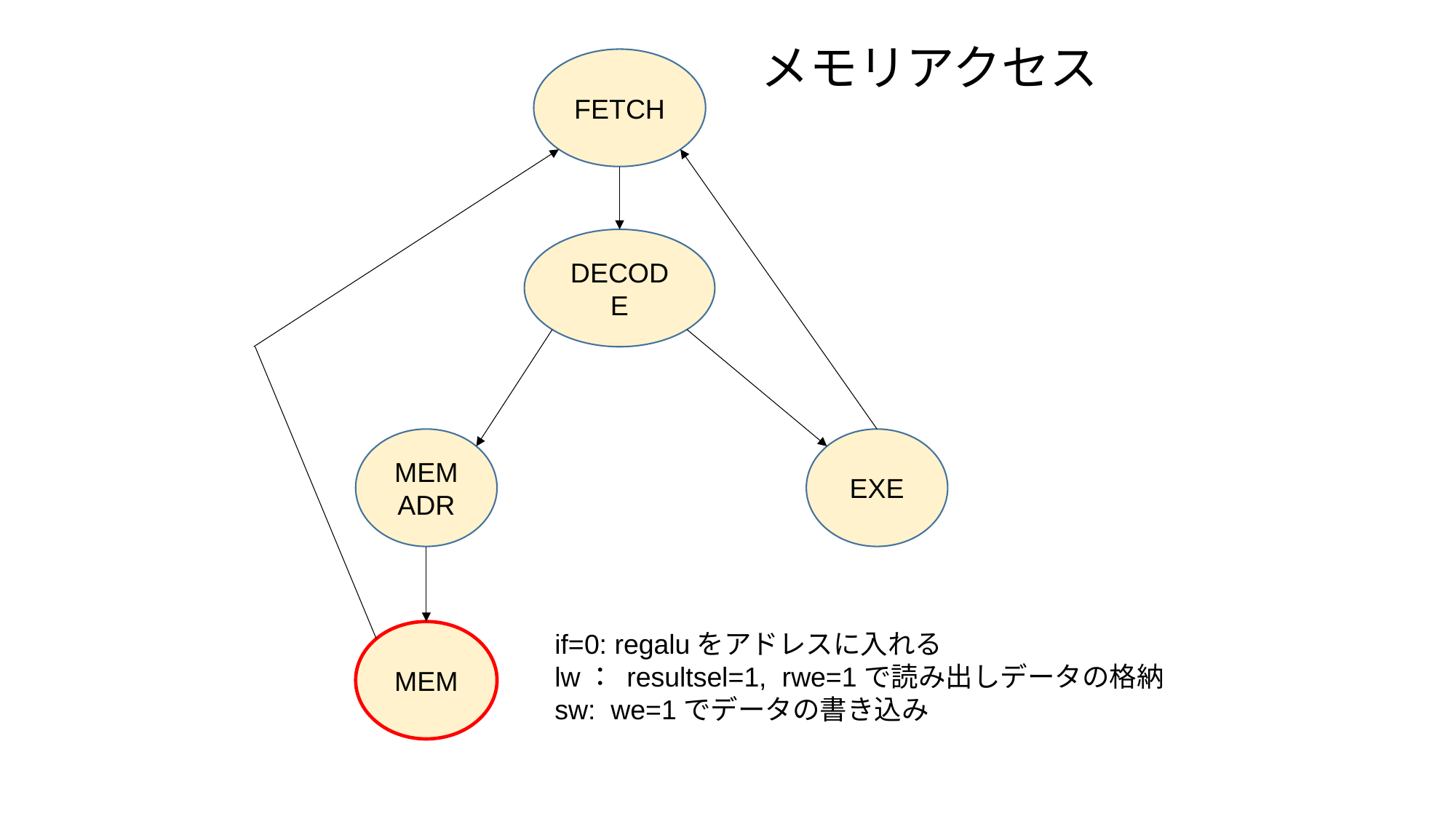

メモリアクセス
FETCH
DECODE
MEMADR
EXE
MEM
if=0: regaluをアドレスに入れる
lw： resultsel=1,  rwe=1で読み出しデータの格納
sw:  we=1でデータの書き込み